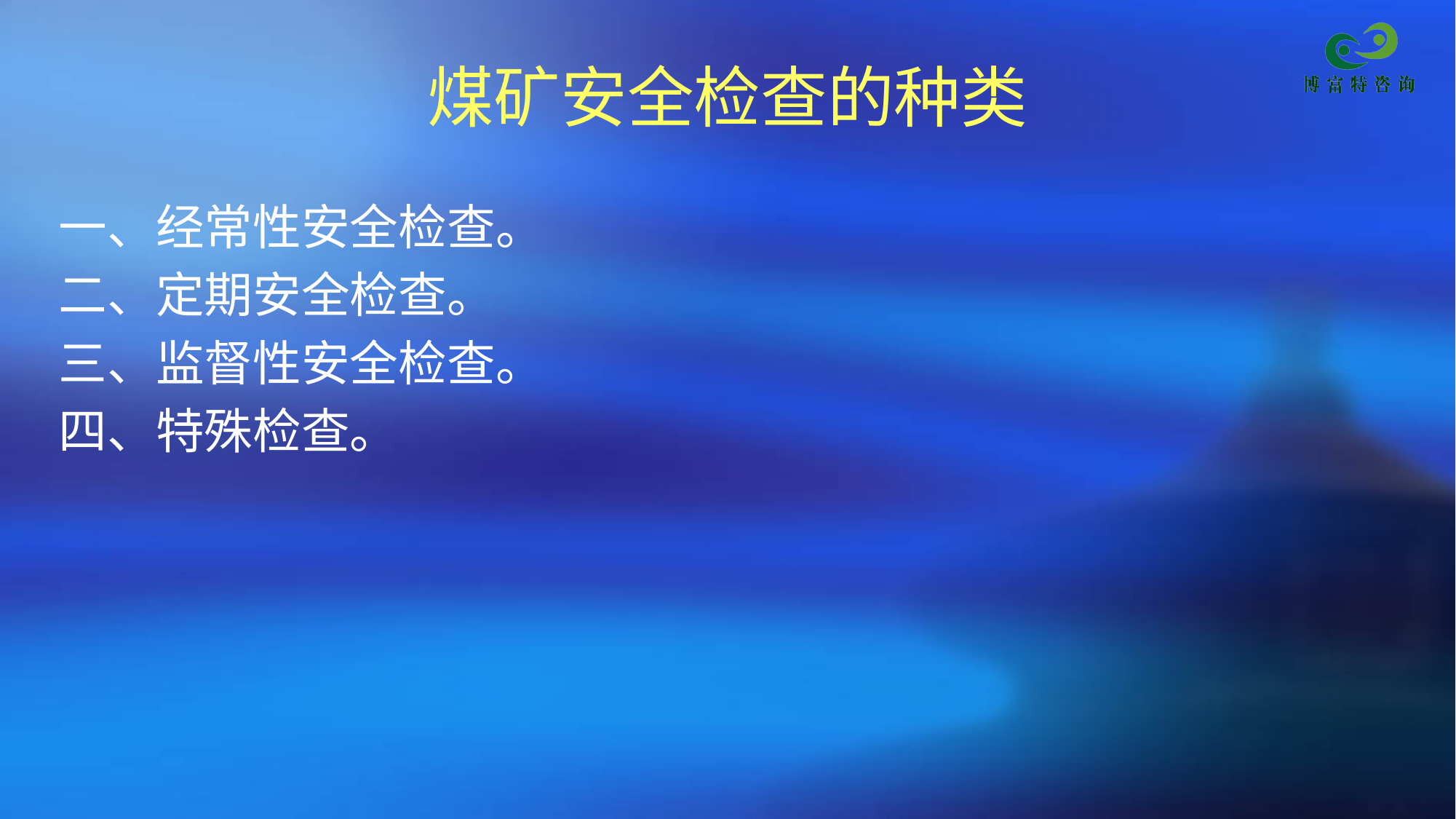

# 煤矿安全检查的种类
一、经常性安全检查。
二、定期安全检查。
三、监督性安全检查。
四、特殊检查。